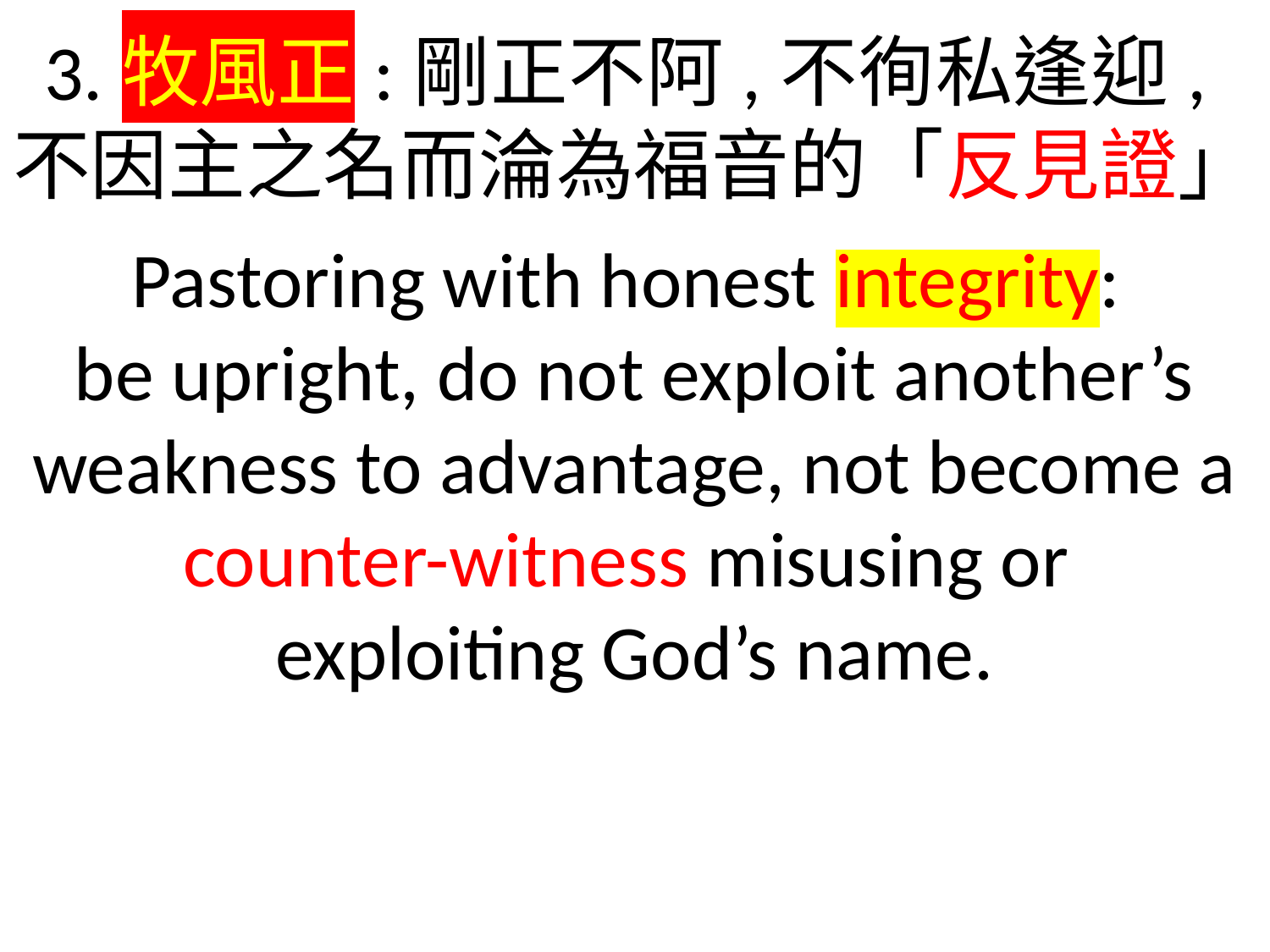

3.牧風正:剛正不阿,不徇私逢迎,不因主之名而淪為福音的「反見證」.
Pastoring with honest integrity:
be upright, do not exploit another’s weakness to advantage, not become a counter-witness misusing or
exploiting God’s name.